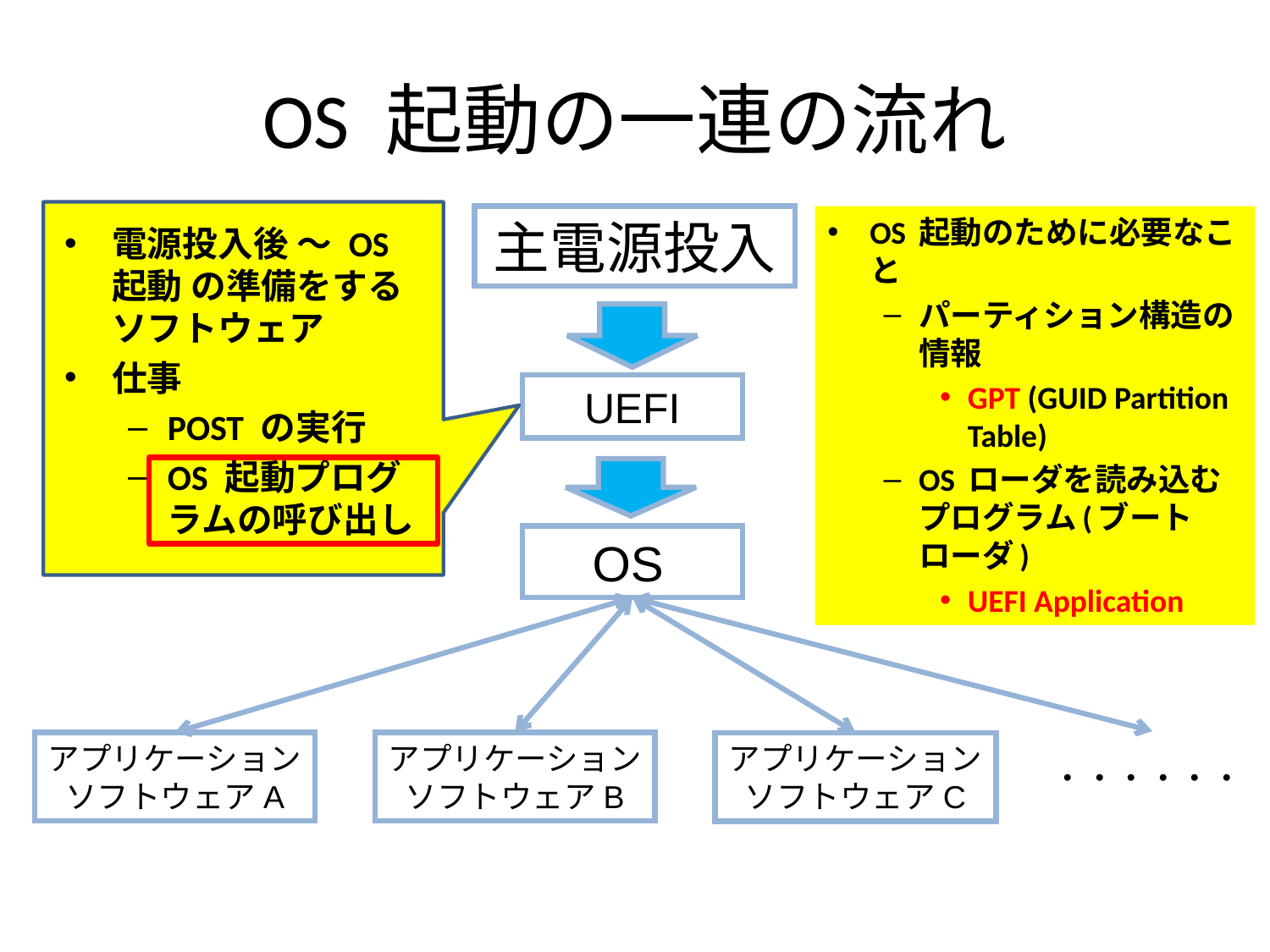

# OS 起動の一連の流れ

主電源投入
OS 起動のために必要なこと
パーティション構造の情報
GPT (GUID Partition Table)
OS ローダを読み込むプログラム(ブートローダ)
UEFI Application
電源投入後 ～ OS 起動 の準備をするソフトウェア
仕事
POST の実行
OS 起動プログラムの呼び出し

UEFI

OS
アプリケーションソフトウェアA
アプリケーションソフトウェアB
アプリケーションソフトウェアC
・・・・・・